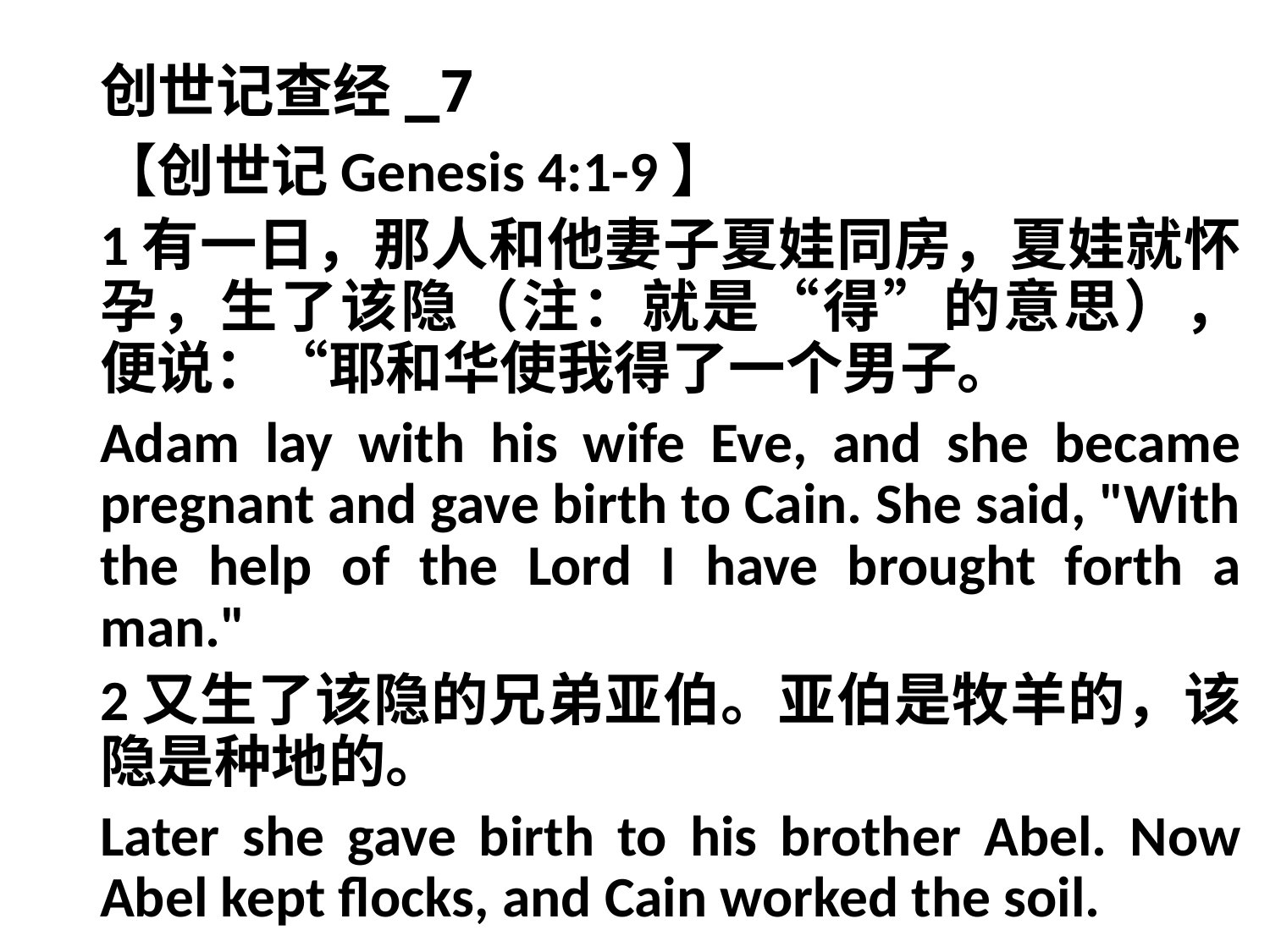

# 创世记查经_7
【创世记Genesis 4:1-9】
1有一日，那人和他妻子夏娃同房，夏娃就怀孕，生了该隐（注：就是“得”的意思），便说：“耶和华使我得了一个男子。
Adam lay with his wife Eve, and she became pregnant and gave birth to Cain. She said, "With the help of the Lord I have brought forth a man."
2又生了该隐的兄弟亚伯。亚伯是牧羊的，该隐是种地的。
Later she gave birth to his brother Abel. Now Abel kept flocks, and Cain worked the soil.